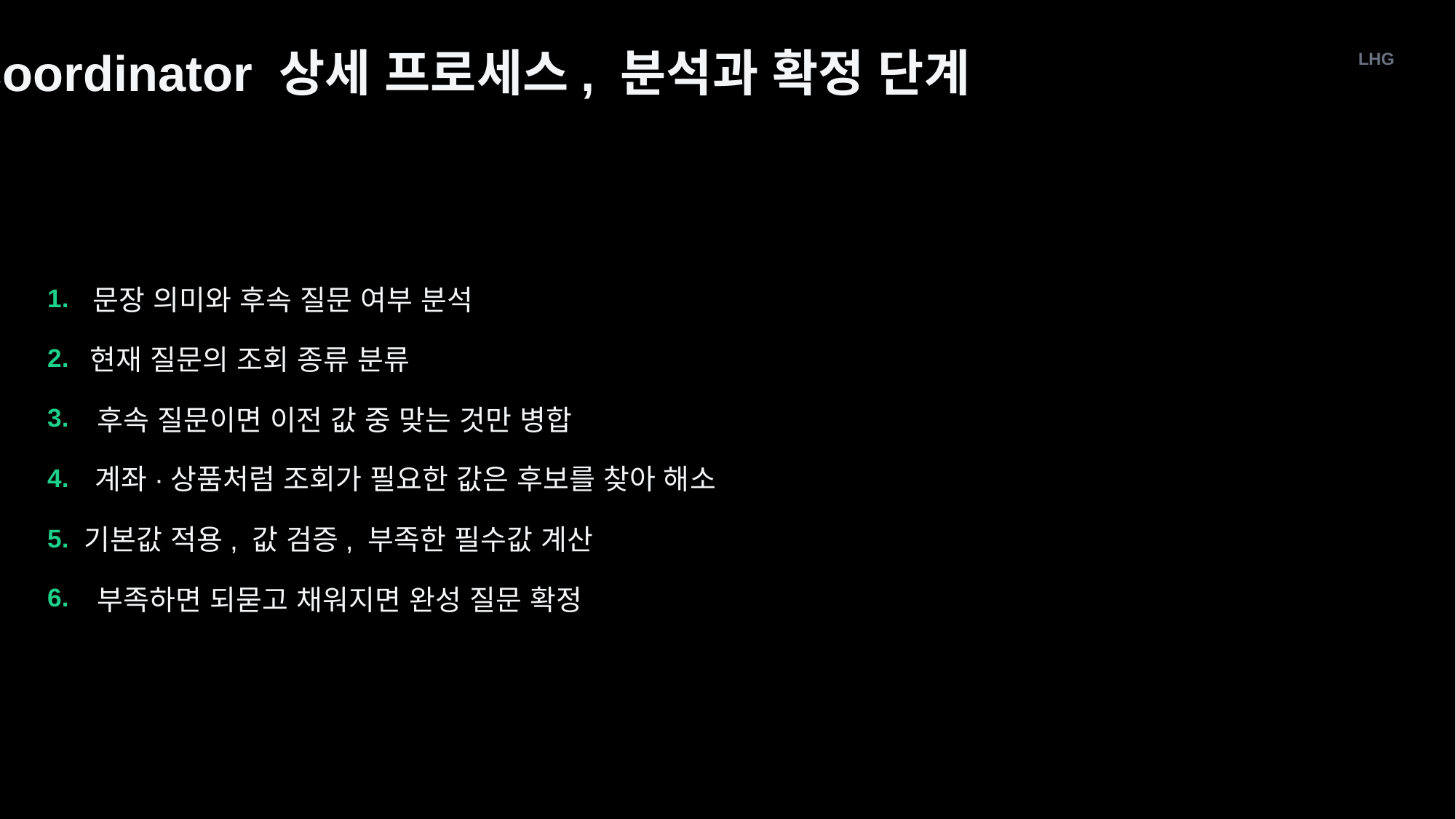

Coordinator 상세 프로세스, 분석과 확정 단계
LHG
문장 의미와 후속 질문 여부 분석
1.
2.
현재 질문의 조회 종류 분류
3.
후속 질문이면 이전 값 중 맞는 것만 병합
계좌·상품처럼 조회가 필요한 값은 후보를 찾아 해소
4.
기본값 적용, 값 검증, 부족한 필수값 계산
5.
6.
부족하면 되묻고 채워지면 완성 질문 확정